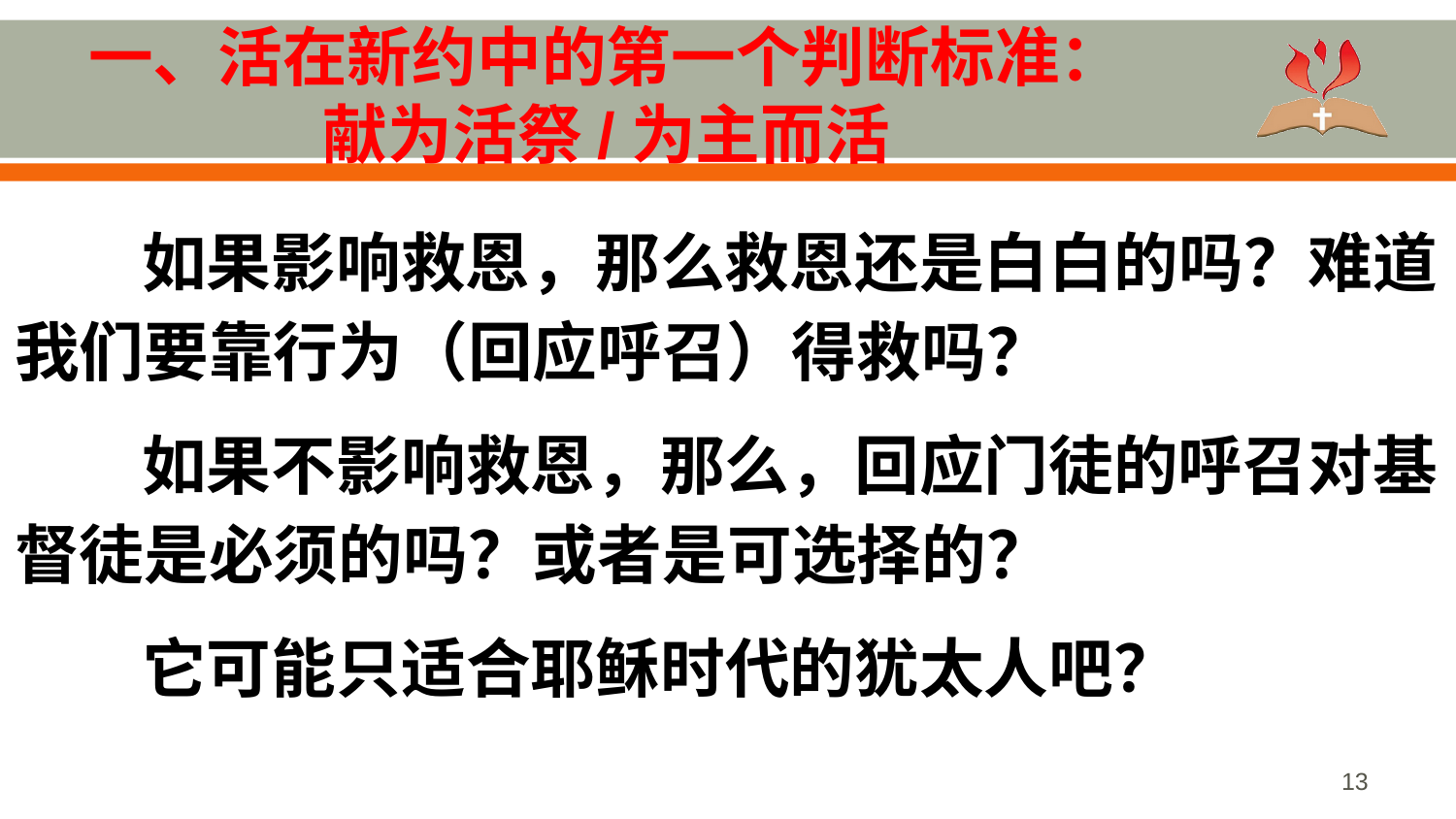

# 一、活在新约中的第一个判断标准： 献为活祭/为主而活
如果影响救恩，那么救恩还是白白的吗？难道我们要靠行为（回应呼召）得救吗？
如果不影响救恩，那么，回应门徒的呼召对基督徒是必须的吗？或者是可选择的？
它可能只适合耶稣时代的犹太人吧？

13